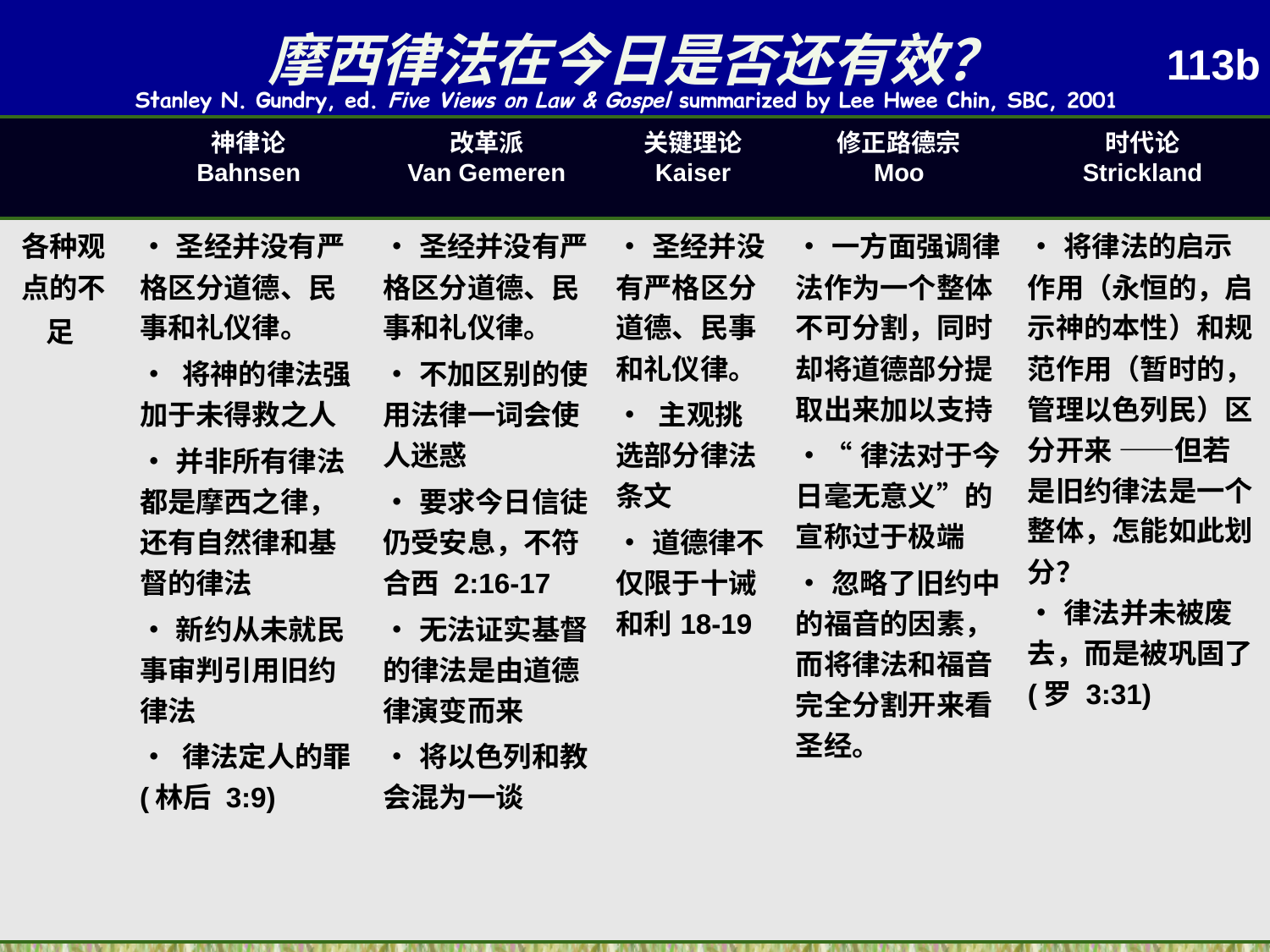

摩西律法在今日是否还有效？
113b
Stanley N. Gundry, ed. Five Views on Law & Gospel summarized by Lee Hwee Chin, SBC, 2001
|  | 神律论 Bahnsen | 改革派 Van Gemeren | 关键理论 Kaiser | 修正路德宗 Moo | 时代论 Strickland |
| --- | --- | --- | --- | --- | --- |
| 各种观点的不足 | •圣经并没有严格区分道德、民事和礼仪律。 • 将神的律法强加于未得救之人 •并非所有律法都是摩西之律，还有自然律和基督的律法 •新约从未就民事审判引用旧约律法 • 律法定人的罪 (林后 3:9) | •圣经并没有严格区分道德、民事和礼仪律。 •不加区别的使用法律一词会使人迷惑 •要求今日信徒仍受安息，不符合西 2:16-17 •无法证实基督的律法是由道德律演变而来 •将以色列和教会混为一谈 | •圣经并没有严格区分道德、民事和礼仪律。 • 主观挑选部分律法条文 •道德律不仅限于十诫和利18-19 | •一方面强调律法作为一个整体不可分割，同时却将道德部分提取出来加以支持 •“律法对于今日毫无意义”的宣称过于极端 •忽略了旧约中的福音的因素，而将律法和福音完全分割开来看圣经。 | •将律法的启示作用（永恒的，启示神的本性）和规范作用（暂时的，管理以色列民）区分开来 ——但若是旧约律法是一个整体，怎能如此划分？ •律法并未被废去，而是被巩固了 (罗 3:31) |